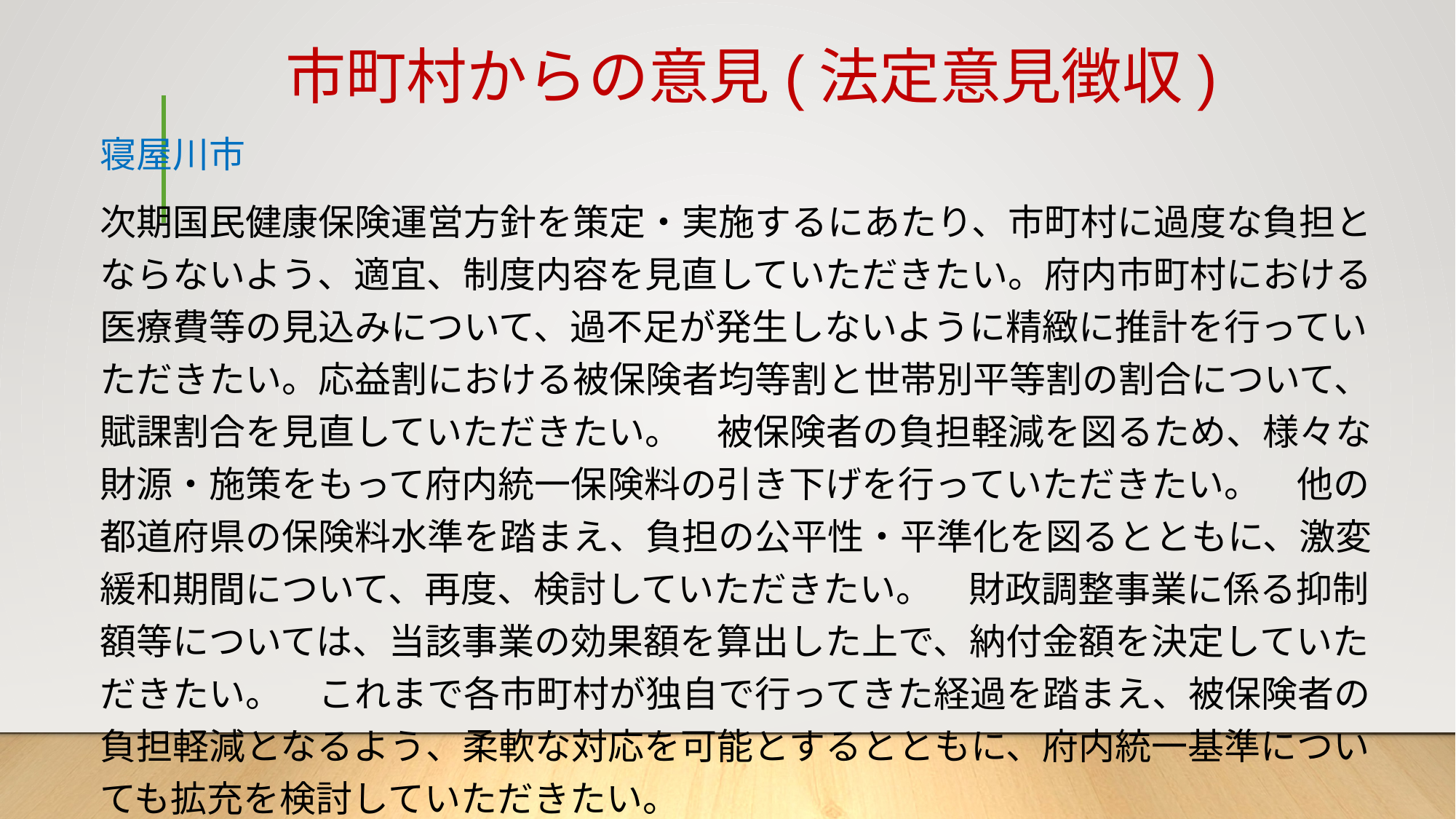

# 市町村からの意見(法定意見徴収)
寝屋川市
次期国民健康保険運営方針を策定・実施するにあたり、市町村に過度な負担とならないよう、適宜、制度内容を見直していただきたい。府内市町村における医療費等の見込みについて、過不足が発生しないように精緻に推計を行っていただきたい。応益割における被保険者均等割と世帯別平等割の割合について、賦課割合を見直していただきたい。　被保険者の負担軽減を図るため、様々な財源・施策をもって府内統一保険料の引き下げを行っていただきたい。　他の都道府県の保険料水準を踏まえ、負担の公平性・平準化を図るとともに、激変緩和期間について、再度、検討していただきたい。　財政調整事業に係る抑制額等については、当該事業の効果額を算出した上で、納付金額を決定していただきたい。　これまで各市町村が独自で行ってきた経過を踏まえ、被保険者の負担軽減となるよう、柔軟な対応を可能とするとともに、府内統一基準についても拡充を検討していただきたい。